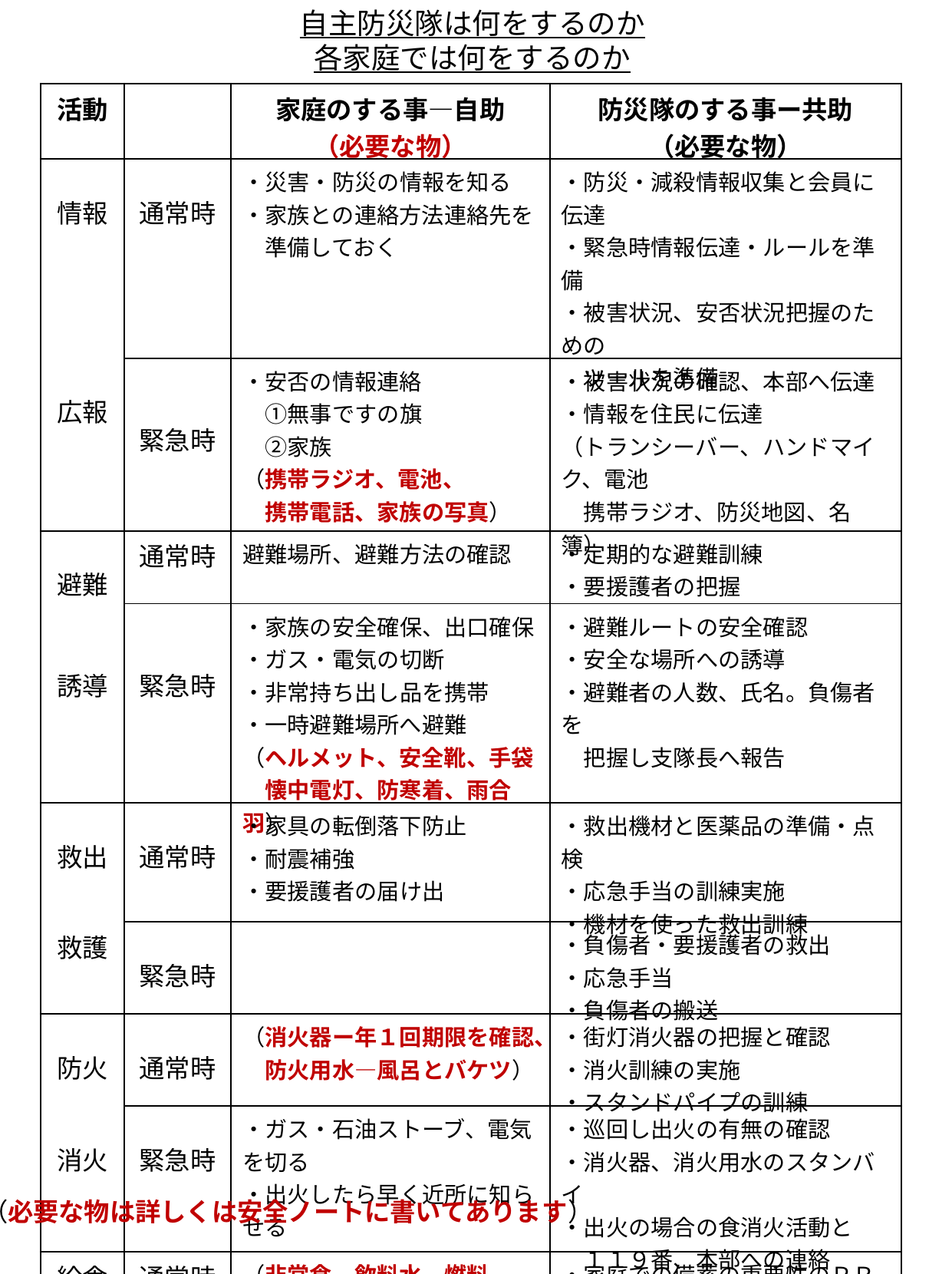

自主防災隊は何をするのか
各家庭では何をするのか
| 活動 |  | 家庭のする事―自助 （必要な物） | 防災隊のする事ー共助 （必要な物） |
| --- | --- | --- | --- |
| 情報 | 通常時 | ・災害・防災の情報を知る ・家族との連絡方法連絡先を 　準備しておく | ・防災・減殺情報収集と会員に伝達 ・緊急時情報伝達・ルールを準備 ・被害状況、安否状況把握のための 　ツールを準備 |
| 広報 | 緊急時 | ・安否の情報連絡 　①無事ですの旗 　②家族 （携帯ラジオ、電池、 　携帯電話、家族の写真） | ・被害状況の確認、本部へ伝達 ・情報を住民に伝達 （トランシーバー、ハンドマイク、電池 　携帯ラジオ、防災地図、名簿） |
| 避難 | 通常時 | 避難場所、避難方法の確認 | ・定期的な避難訓練 ・要援護者の把握 |
| 誘導 | 緊急時 | ・家族の安全確保、出口確保 ・ガス・電気の切断 ・非常持ち出し品を携帯 ・一時避難場所へ避難 （ヘルメット、安全靴、手袋 　懐中電灯、防寒着、雨合羽） | ・避難ルートの安全確認 ・安全な場所への誘導 ・避難者の人数、氏名。負傷者を 　把握し支隊長へ報告 |
| 救出 | 通常時 | ・家具の転倒落下防止 ・耐震補強 ・要援護者の届け出 | ・救出機材と医薬品の準備・点検 ・応急手当の訓練実施 ・機材を使った救出訓練 |
| 救護 | 緊急時 |  | ・負傷者・要援護者の救出 ・応急手当 ・負傷者の搬送 |
| 防火 | 通常時 | （消火器ー年１回期限を確認、 　防火用水―風呂とバケツ） | ・街灯消火器の把握と確認 ・消火訓練の実施 ・スタンドパイプの訓練 |
| 消火 | 緊急時 | ・ガス・石油ストーブ、電気を切る ・出火したら早く近所に知らせる | ・巡回し出火の有無の確認 ・消火器、消火用水のスタンバイ ・出火の場合の食消火活動と 　１１９番、本部への連絡 |
| 給食 | 通常時 | （非常食、飲料水、燃料 　最低３日分） | ・家庭での備蓄の重要性のＰＲ ・防災隊の備蓄品の在庫管理 |
| 給水 | 緊急時 |  | ・炊き出しと救援物資の支給 |
（必要な物は詳しくは安全ノートに書いてあります）